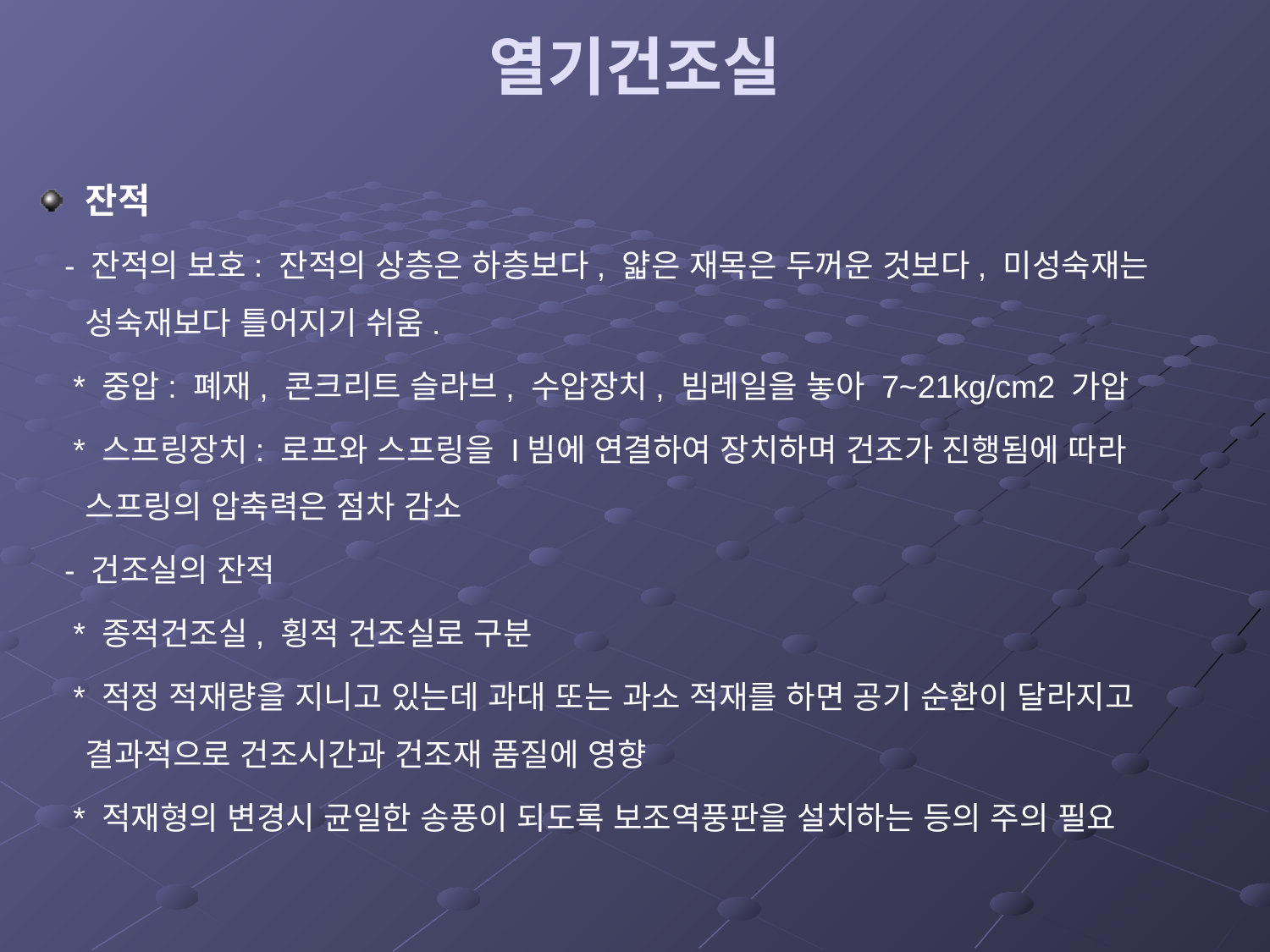

# 열기건조실
잔적
   - 잔적의 보호: 잔적의 상층은 하층보다, 얇은 재목은 두꺼운 것보다, 미성숙재는 성숙재보다 틀어지기 쉬움.
    * 중압: 폐재, 콘크리트 슬라브, 수압장치, 빔레일을 놓아 7~21kg/cm2 가압
    * 스프링장치: 로프와 스프링을 I빔에 연결하여 장치하며 건조가 진행됨에 따라 스프링의 압축력은 점차 감소
   - 건조실의 잔적
    * 종적건조실, 횡적 건조실로 구분
    * 적정 적재량을 지니고 있는데 과대 또는 과소 적재를 하면 공기 순환이 달라지고 결과적으로 건조시간과 건조재 품질에 영향
    * 적재형의 변경시 균일한 송풍이 되도록 보조역풍판을 설치하는 등의 주의 필요